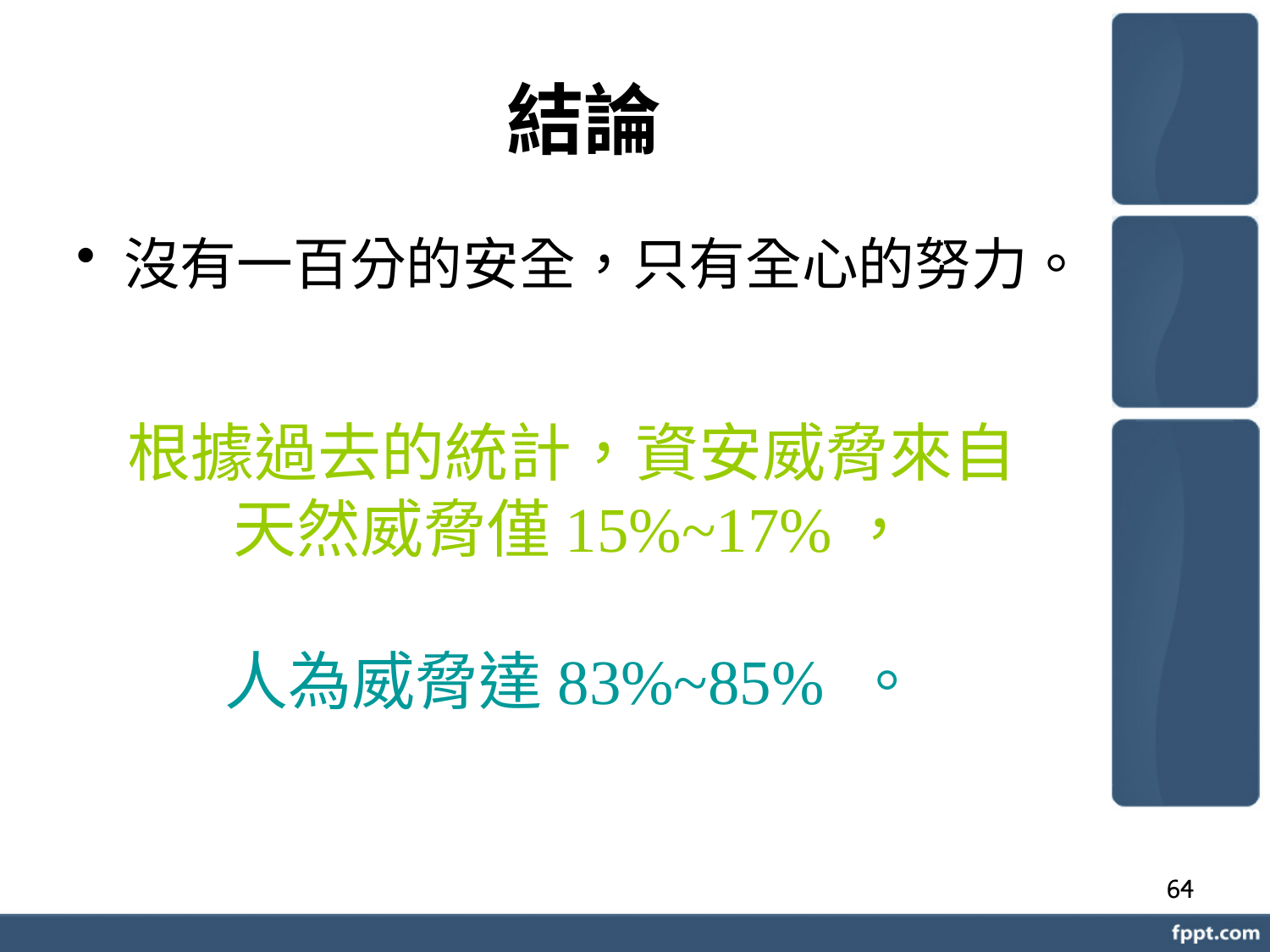

結論
沒有一百分的安全，只有全心的努力。
根據過去的統計，資安威脅來自
天然威脅僅15%~17%，

人為威脅達83%~85% 。
64